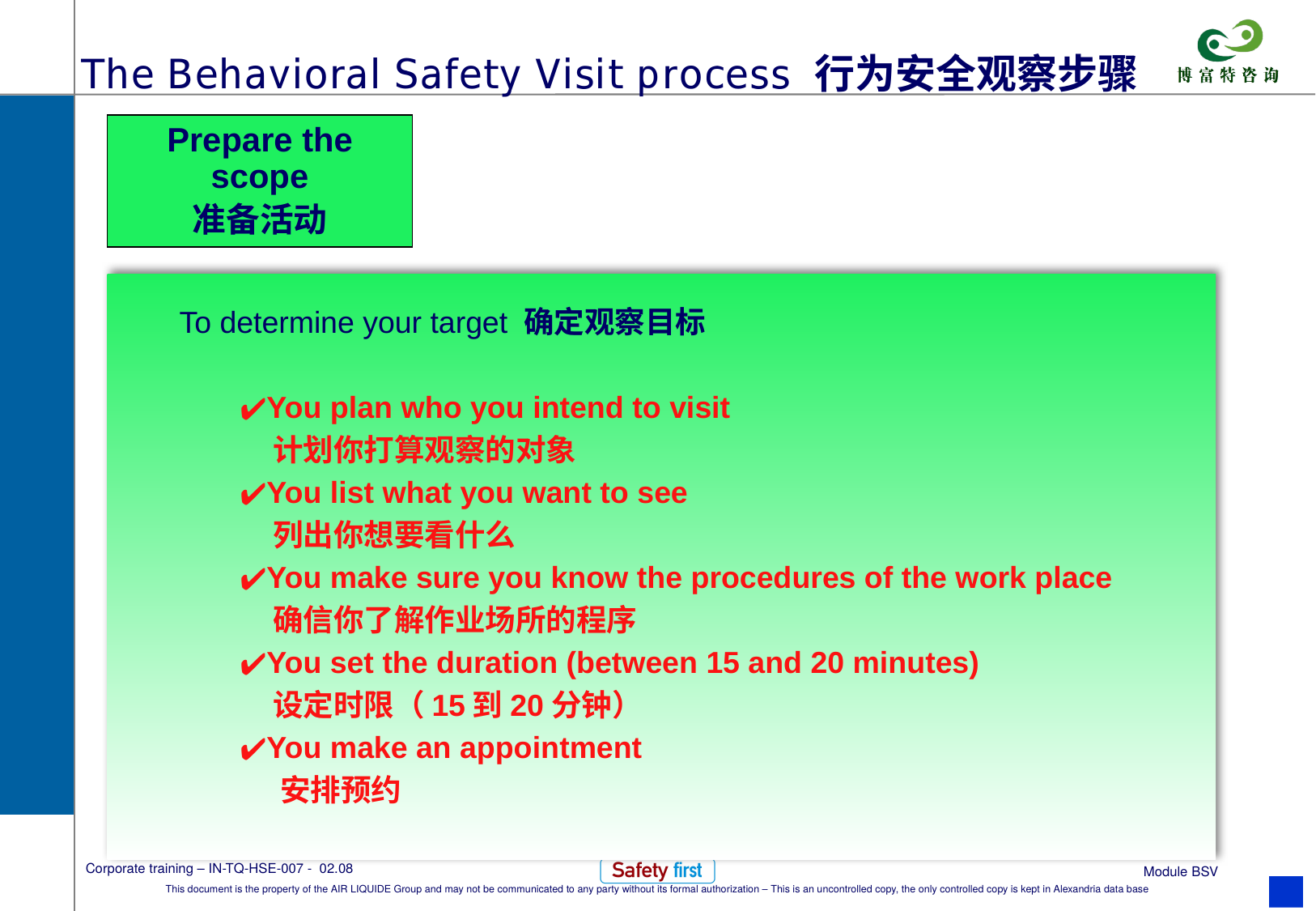

# The Behavioral Safety Visit process 行为安全观察步骤
Prepare the scope
准备活动
To determine your target 确定观察目标

You plan who you intend to visit
   计划你打算观察的对象
You list what you want to see
   列出你想要看什么
You make sure you know the procedures of the work place
   确信你了解作业场所的程序
You set the duration (between 15 and 20 minutes)
   设定时限（15到20分钟）
You make an appointment
           安排预约

12